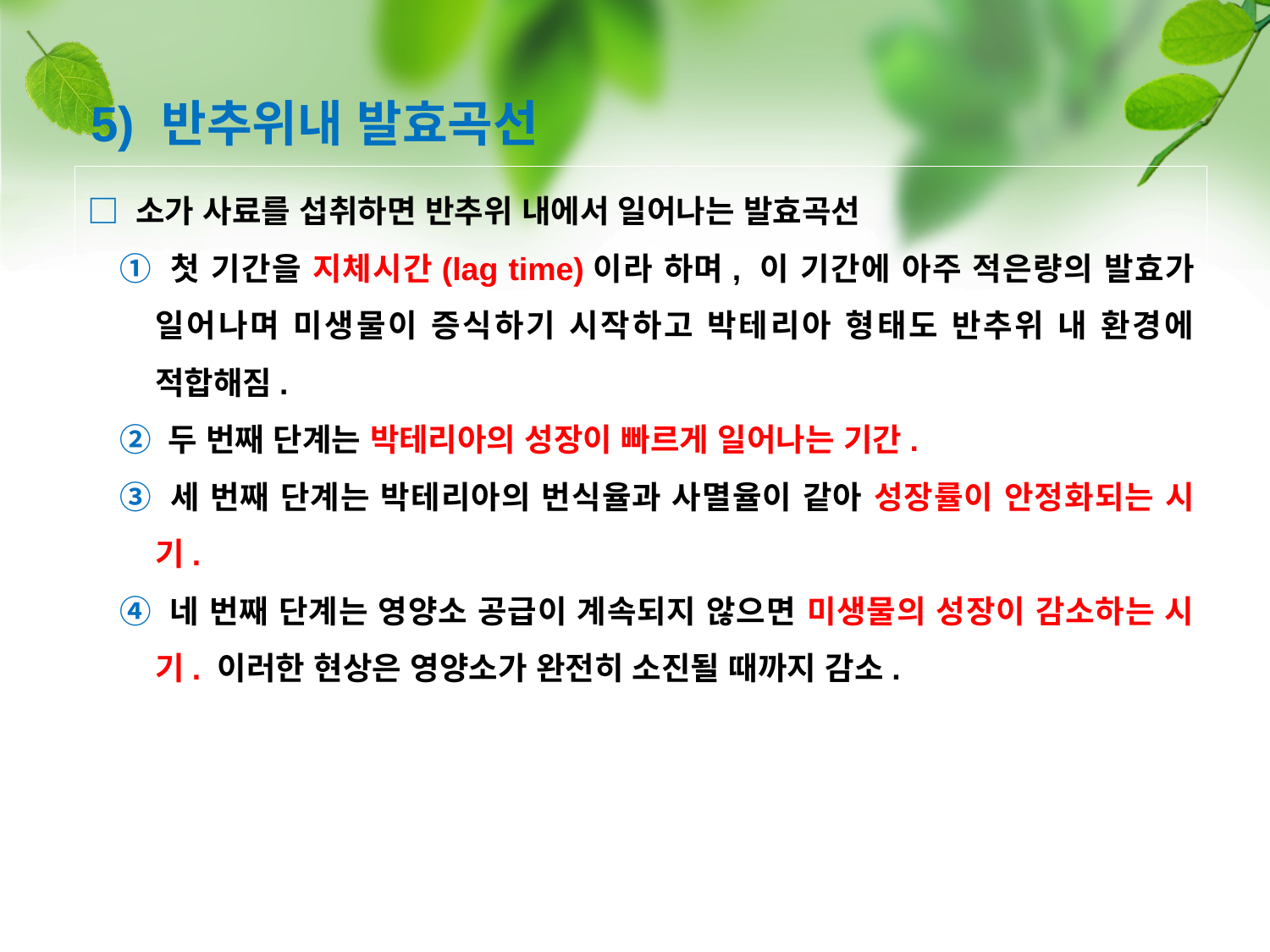

5) 반추위내 발효곡선
□ 소가 사료를 섭취하면 반추위 내에서 일어나는 발효곡선
① 첫 기간을 지체시간(lag time)이라 하며, 이 기간에 아주 적은량의 발효가 일어나며 미생물이 증식하기 시작하고 박테리아 형태도 반추위 내 환경에 적합해짐.
② 두 번째 단계는 박테리아의 성장이 빠르게 일어나는 기간.
③ 세 번째 단계는 박테리아의 번식율과 사멸율이 같아 성장률이 안정화되는 시기.
④ 네 번째 단계는 영양소 공급이 계속되지 않으면 미생물의 성장이 감소하는 시기. 이러한 현상은 영양소가 완전히 소진될 때까지 감소.